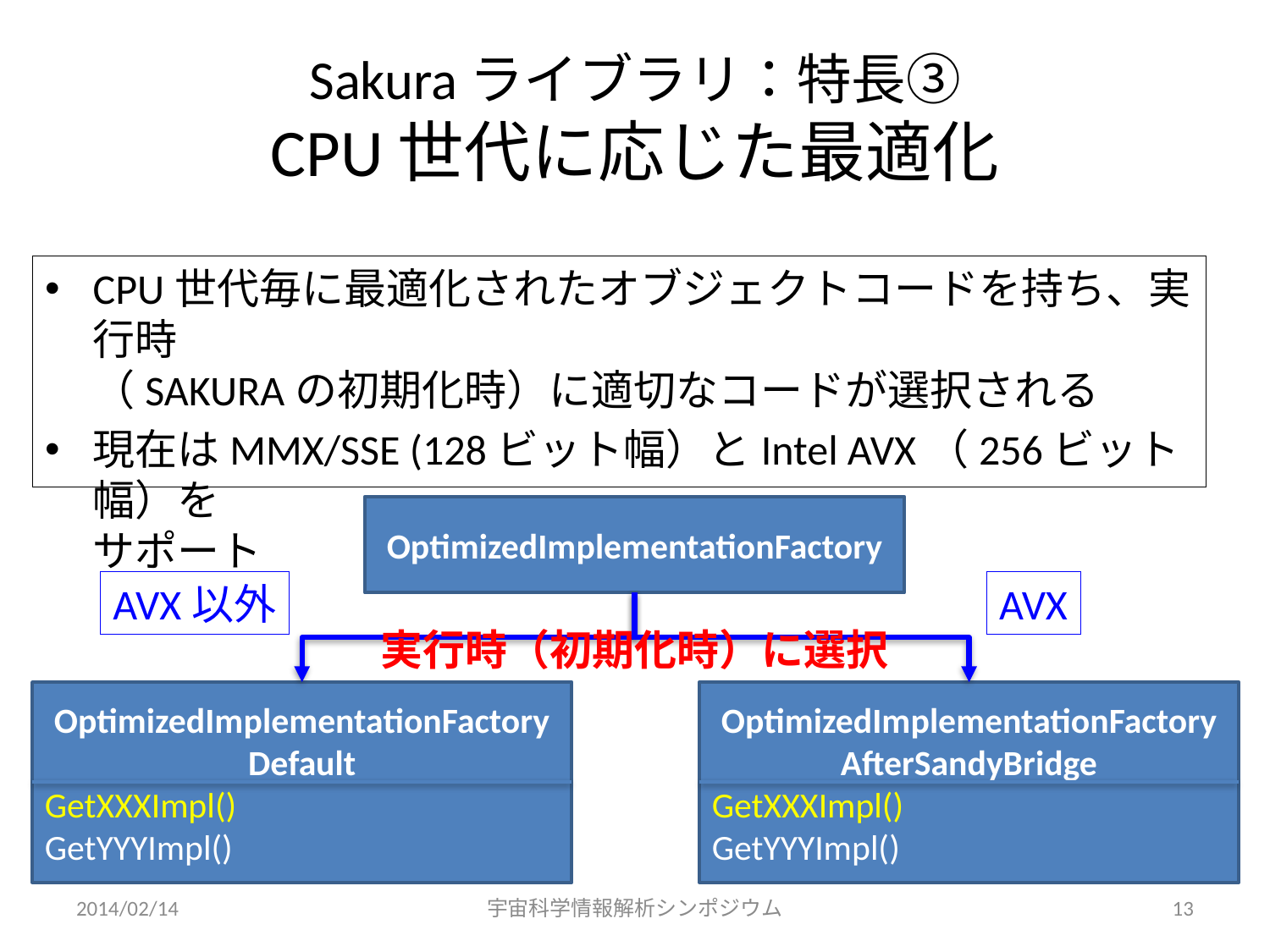

# Sakuraライブラリ：特長③ CPU世代に応じた最適化
CPU世代毎に最適化されたオブジェクトコードを持ち、実行時
（SAKURAの初期化時）に適切なコードが選択される
現在はMMX/SSE (128ビット幅）とIntel AVX（256ビット幅）を
サポート
OptimizedImplementationFactory
AVX以外
AVX
実行時（初期化時）に選択
OptimizedImplementationFactory
Default
GetXXXImpl()
GetYYYImpl()
OptimizedImplementationFactory
AfterSandyBridge
GetXXXImpl()
GetYYYImpl()
2014/02/14
宇宙科学情報解析シンポジウム
13